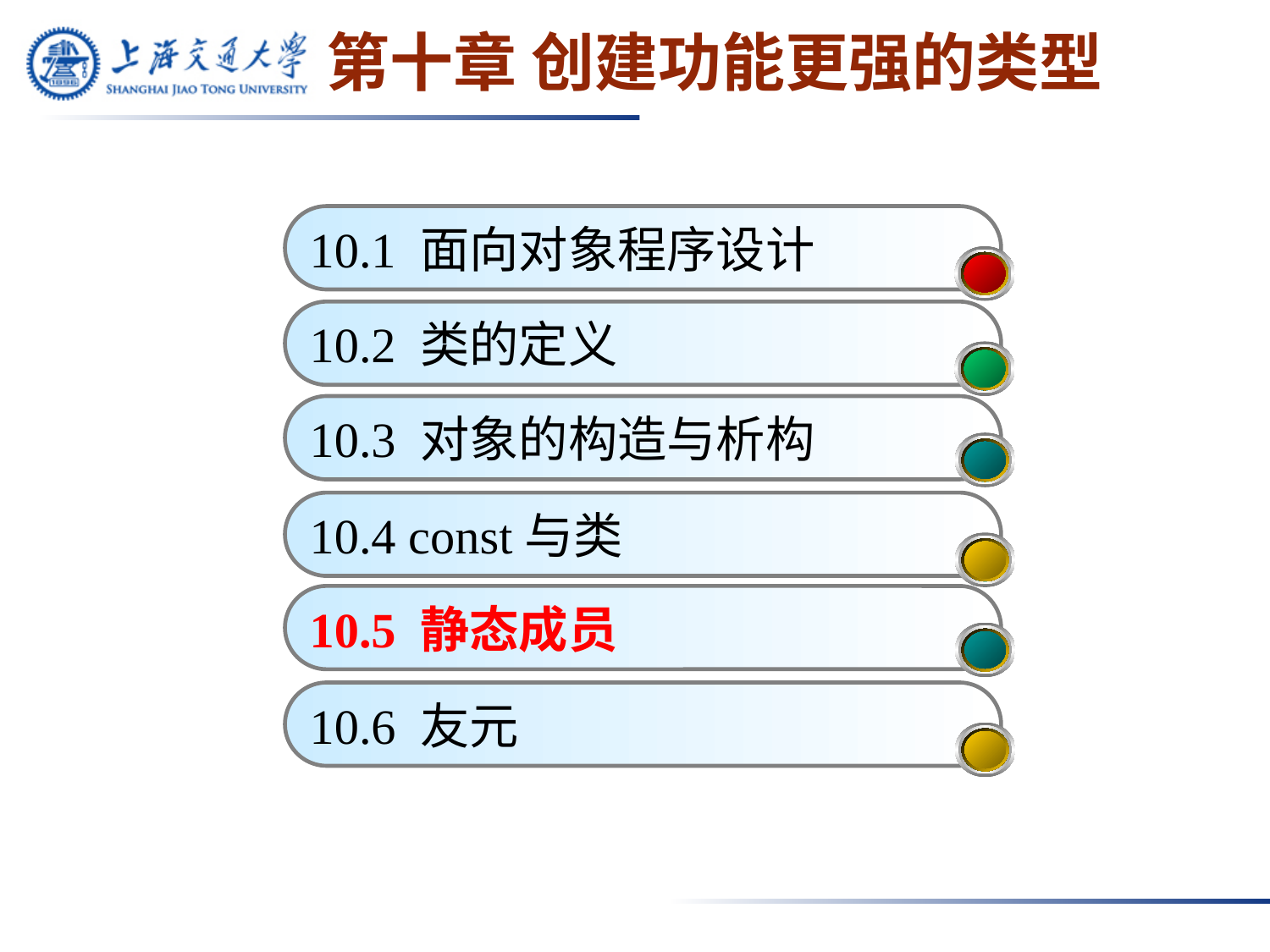

# 第十章 创建功能更强的类型
10.1 面向对象程序设计

10.2 类的定义

10.3 对象的构造与析构

10.4 const与类

10.5 静态成员

10.6 友元